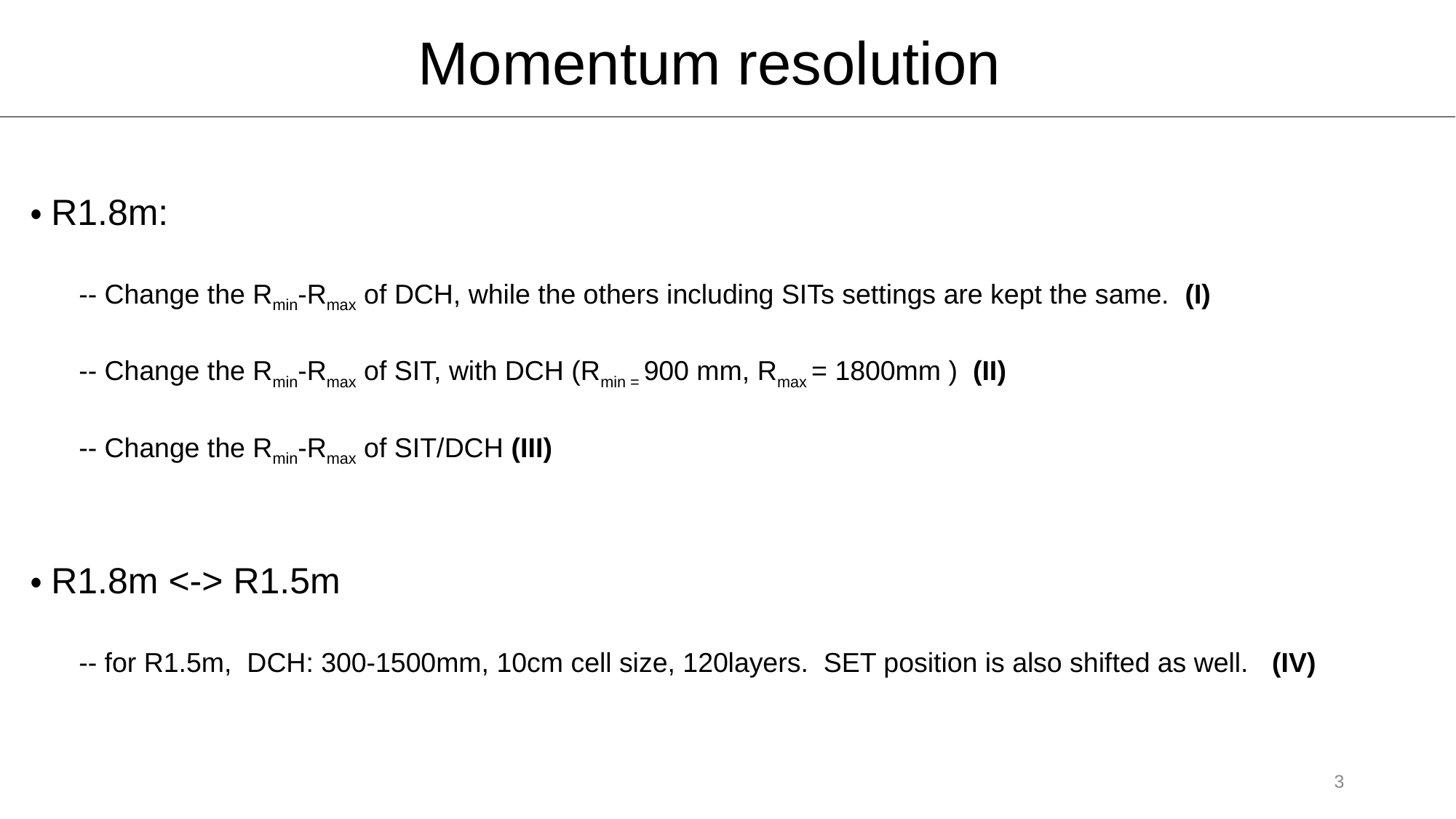

Momentum resolution
・R1.8m:
-- Change the Rmin-Rmax of DCH, while the others including SITs settings are kept the same.  (I)
-- Change the Rmin-Rmax of SIT, with DCH (Rmin = 900 mm, Rmax = 1800mm )  (II)
-- Change the Rmin-Rmax of SIT/DCH (III)
・R1.8m <-> R1.5m
-- for R1.5m,  DCH: 300-1500mm, 10cm cell size, 120layers.  SET position is also shifted as well.   (IV)
3